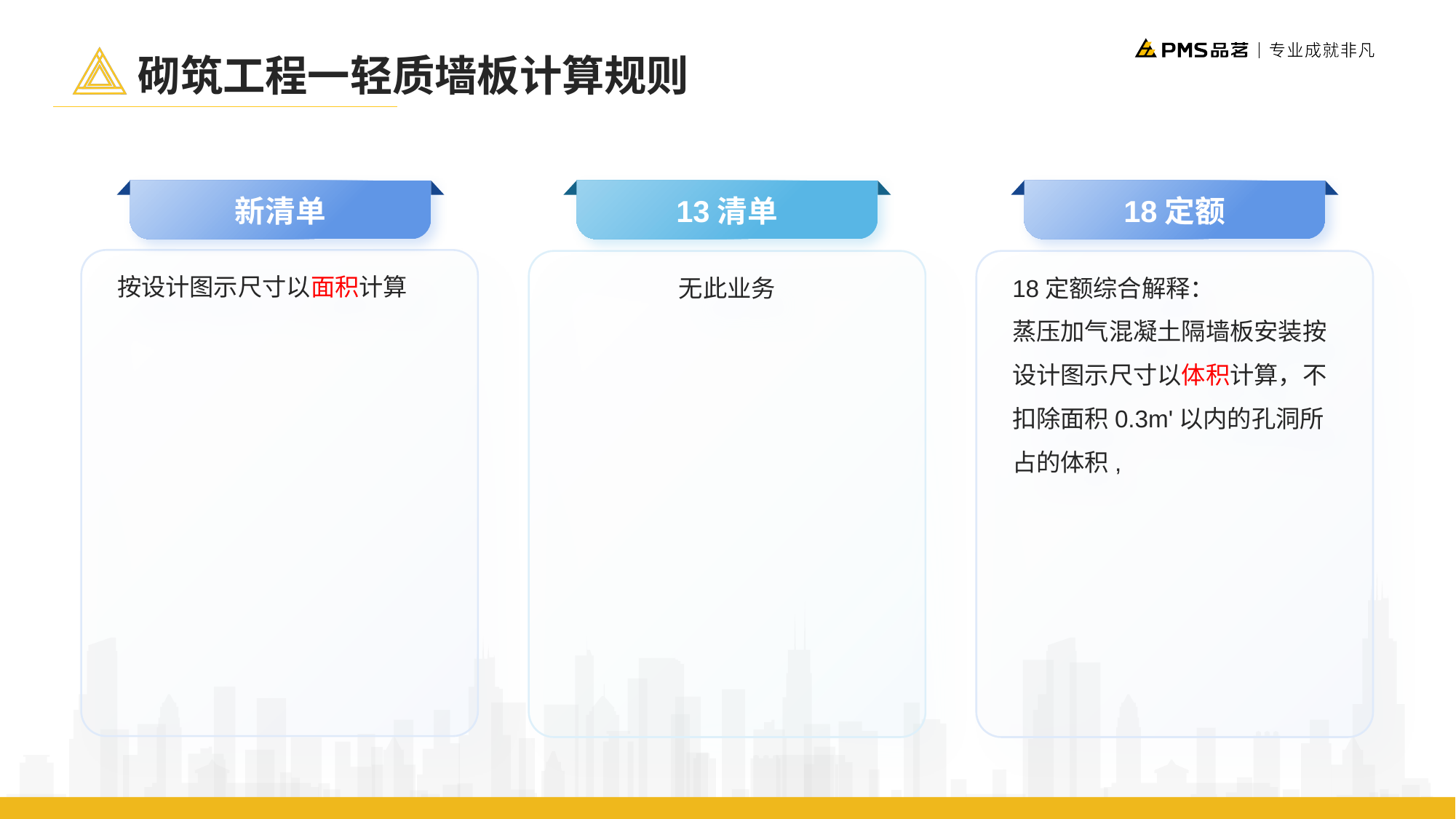

砌筑工程一轻质墙板计算规则

新清单

13清单

18定额

按设计图示尺寸以面积计算
无此业务
18定额综合解释：
蒸压加气混凝土隔墙板安装按设计图示尺寸以体积计算，不扣除面积0.3m'以内的孔洞所占的体积,